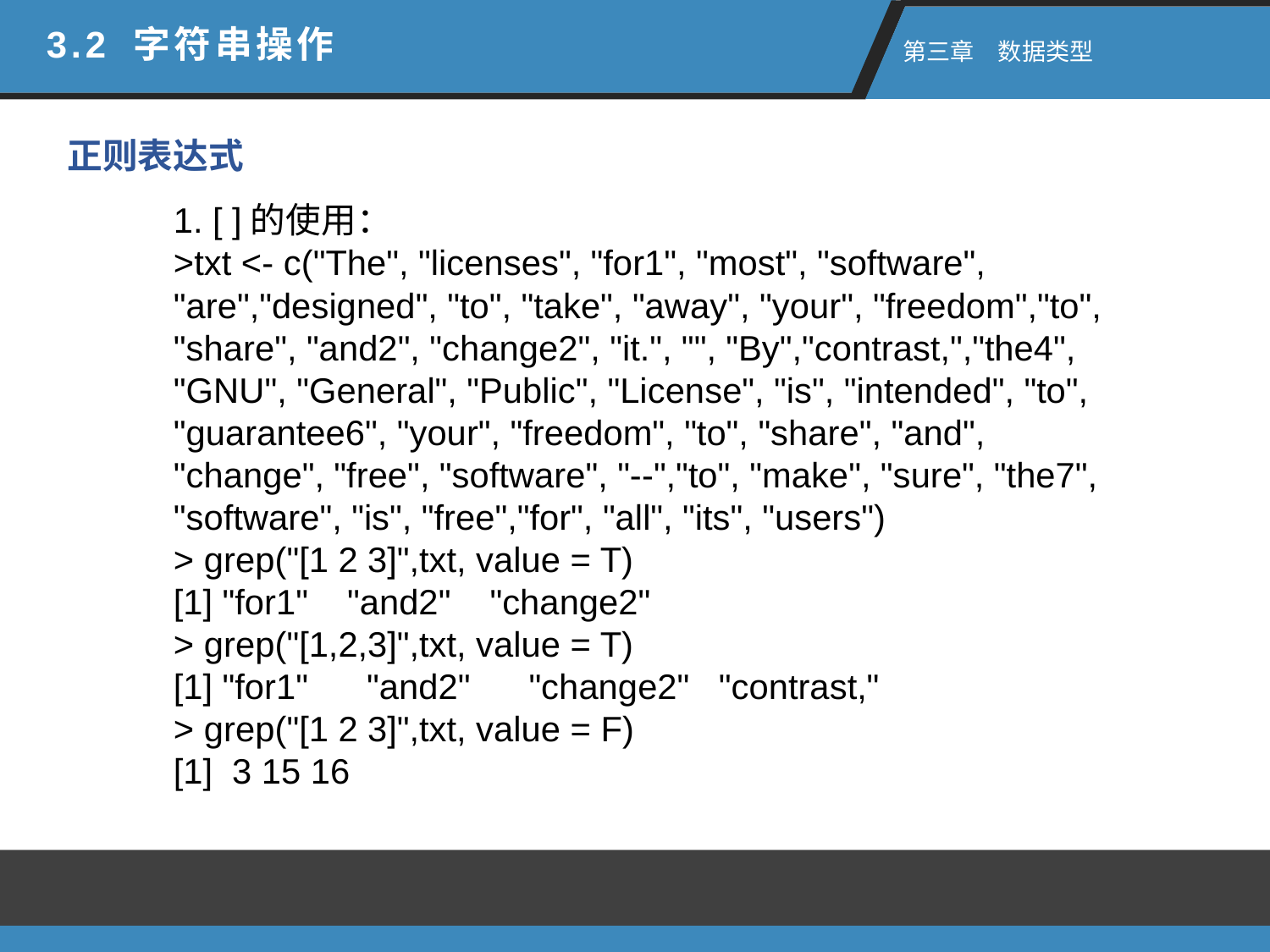

3.2 字符串操作
  第三章　数据类型
正则表达式
1. [ ]的使用：
>txt <- c("The", "licenses", "for1", "most", "software", "are","designed", "to", "take", "away", "your", "freedom","to", "share", "and2", "change2", "it.", "", "By","contrast,","the4", "GNU", "General", "Public", "License", "is", "intended", "to", "guarantee6", "your", "freedom", "to", "share", "and", "change", "free", "software", "--","to", "make", "sure", "the7", "software", "is", "free","for", "all", "its", "users")
> grep("[1 2 3]",txt, value = T)
[1] "for1"    "and2"    "change2"
> grep("[1,2,3]",txt, value = T)
[1] "for1"      "and2"      "change2"   "contrast,"
> grep("[1 2 3]",txt, value = F)
[1]  3 15 16